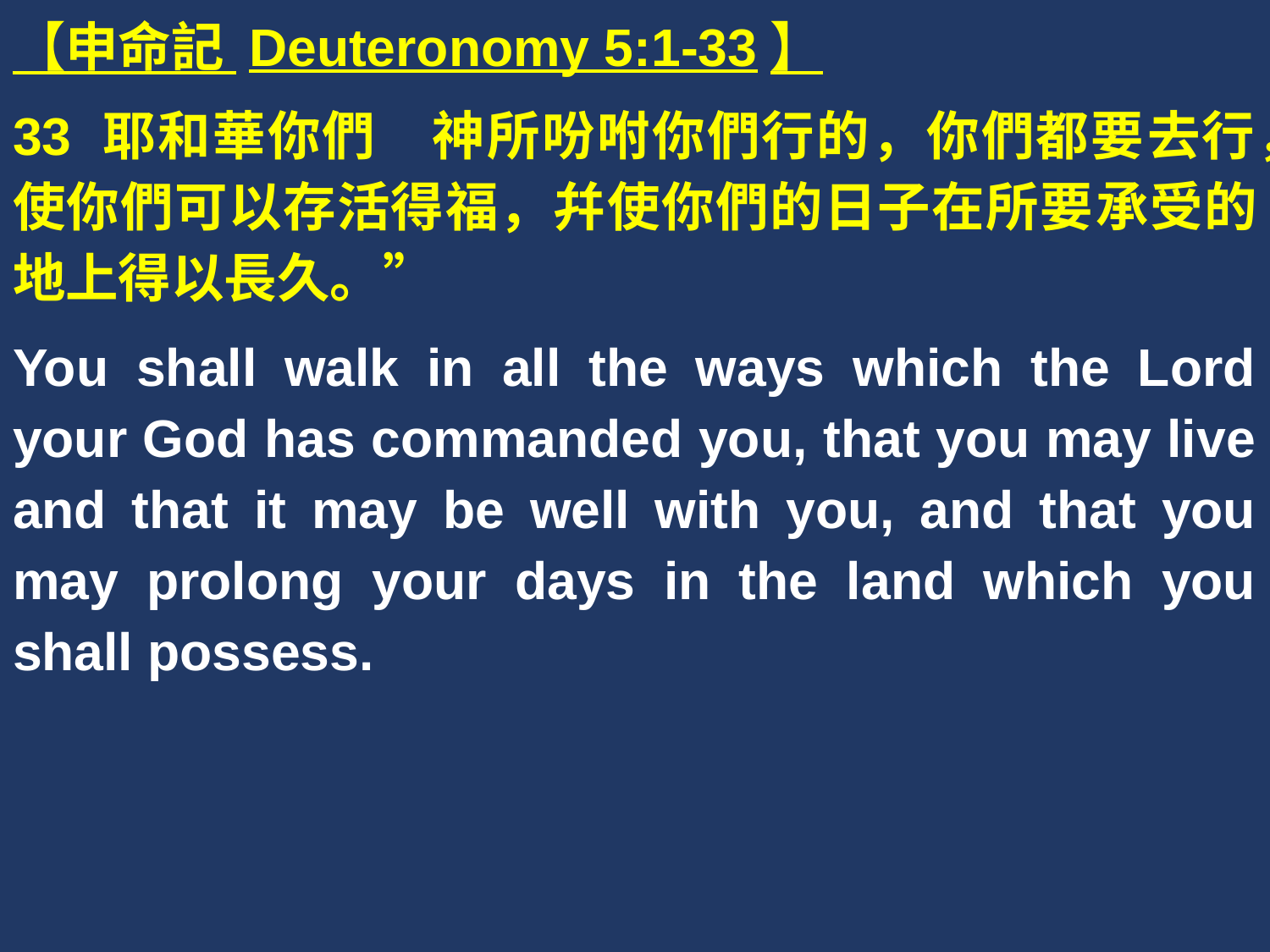

【申命記 Deuteronomy 5:1-33】
33 耶和華你們　神所吩咐你們行的，你們都要去行，使你們可以存活得福，幷使你們的日子在所要承受的地上得以長久。”
You shall walk in all the ways which the Lord your God has commanded you, that you may live and that it may be well with you, and that you may prolong your days in the land which you shall possess.